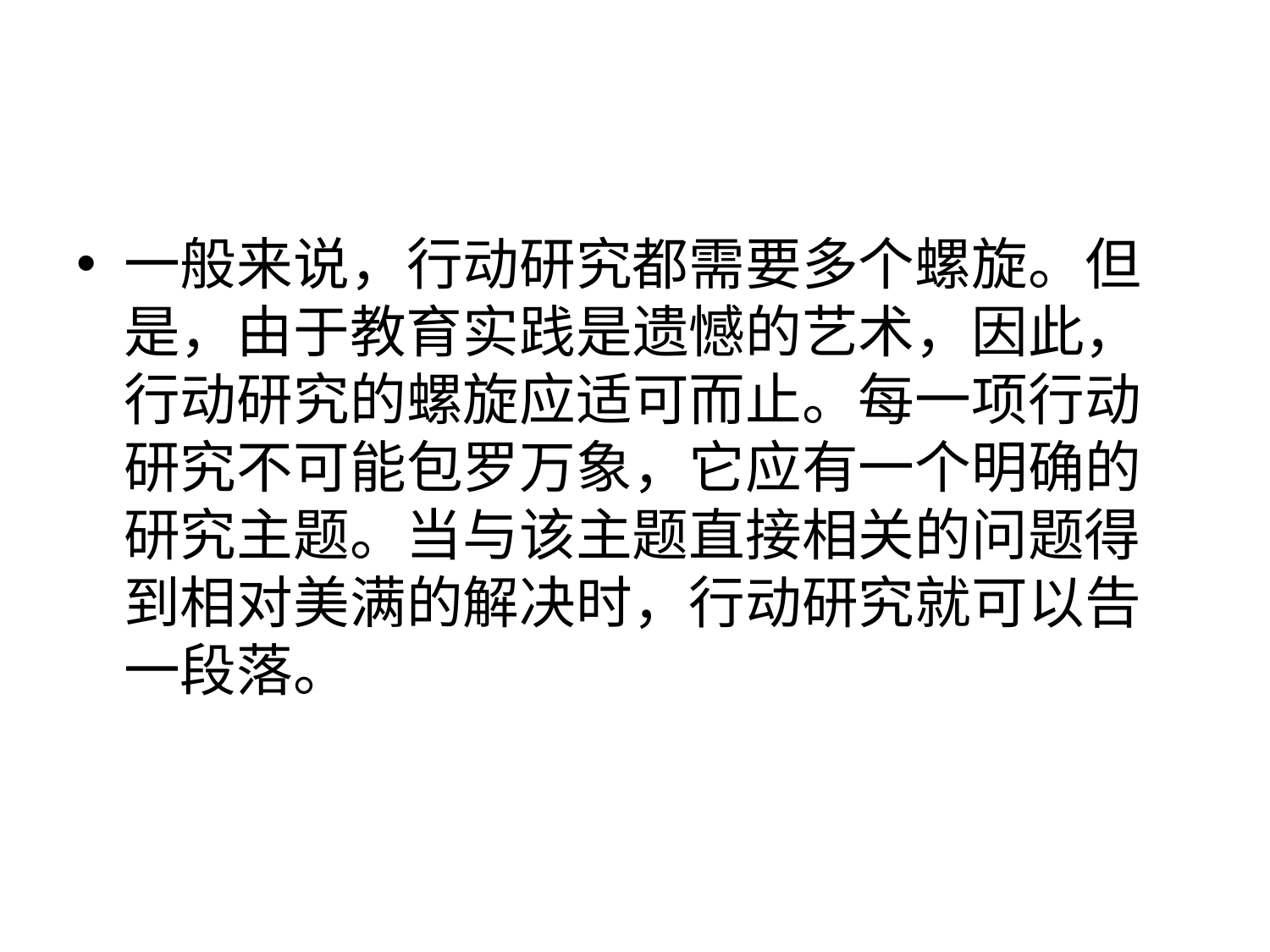

#
一般来说，行动研究都需要多个螺旋。但是，由于教育实践是遗憾的艺术，因此，行动研究的螺旋应适可而止。每一项行动研究不可能包罗万象，它应有一个明确的研究主题。当与该主题直接相关的问题得到相对美满的解决时，行动研究就可以告一段落。